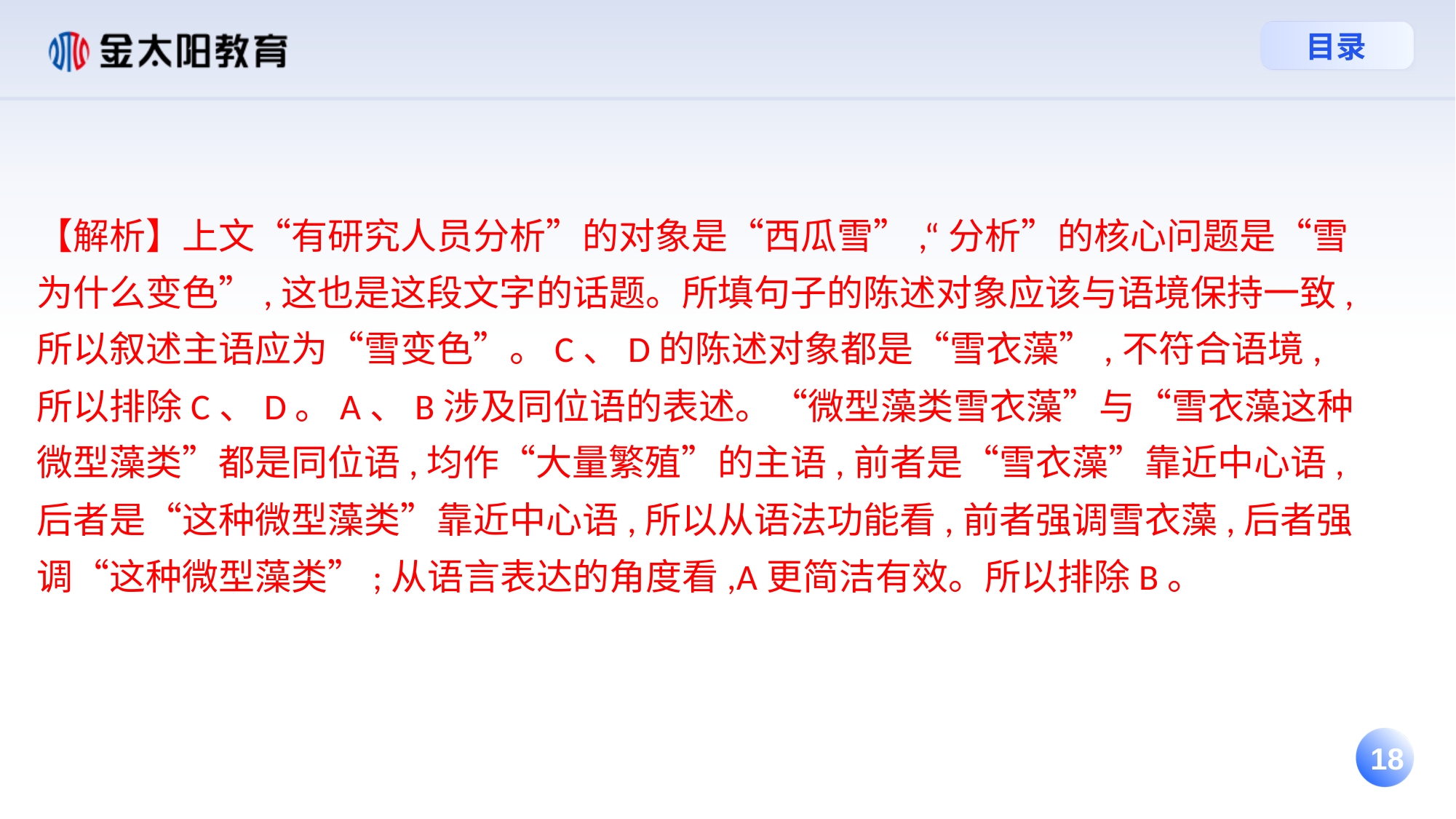

【解析】上文“有研究人员分析”的对象是“西瓜雪”,“分析”的核心问题是“雪为什么变色”,这也是这段文字的话题。所填句子的陈述对象应该与语境保持一致,所以叙述主语应为“雪变色”。C、D的陈述对象都是“雪衣藻”,不符合语境,所以排除C、D。A、B涉及同位语的表述。“微型藻类雪衣藻”与“雪衣藻这种微型藻类”都是同位语,均作“大量繁殖”的主语,前者是“雪衣藻”靠近中心语,后者是“这种微型藻类”靠近中心语,所以从语法功能看,前者强调雪衣藻,后者强调“这种微型藻类”;从语言表达的角度看,A更简洁有效。所以排除B。